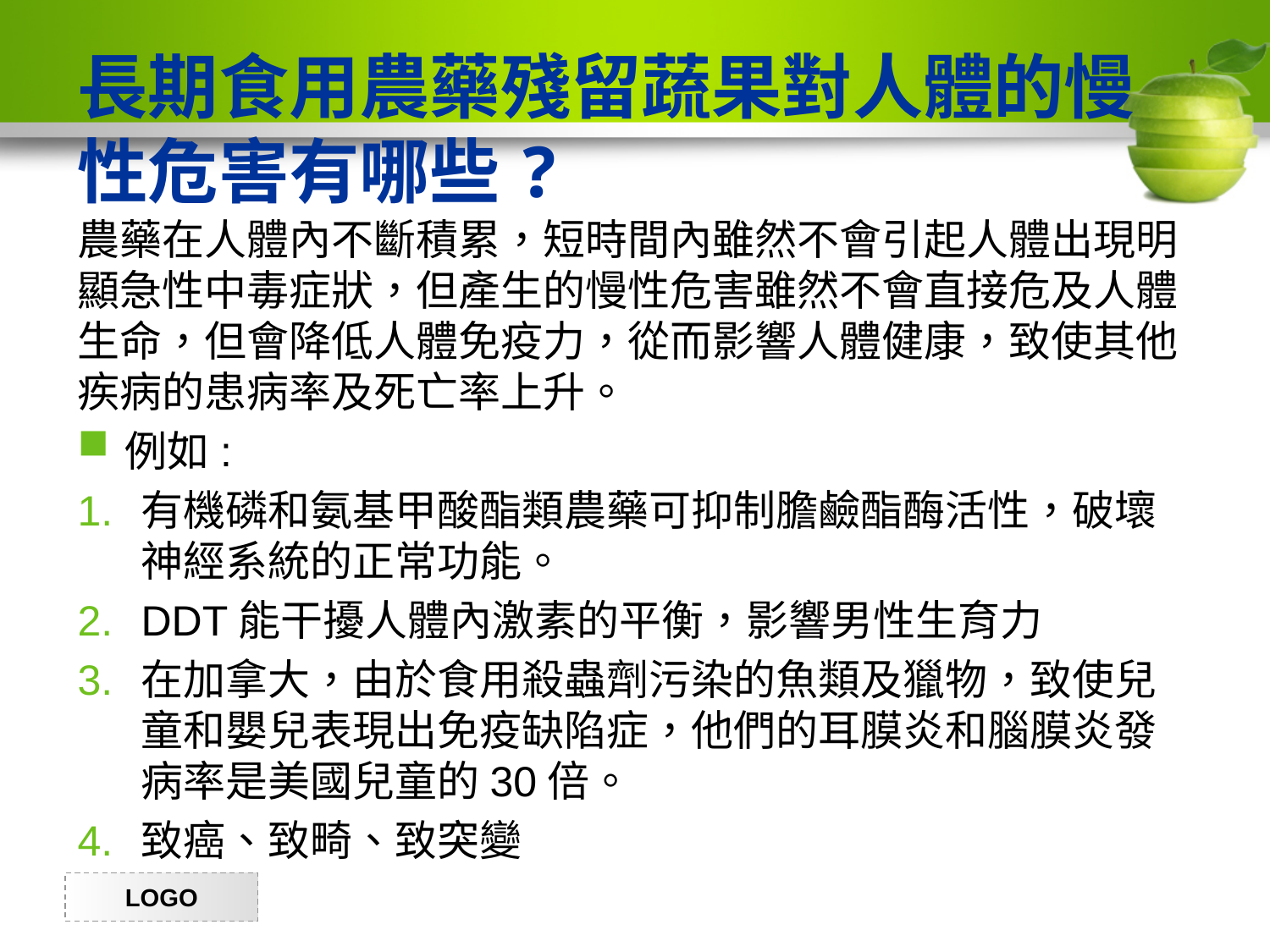

# 長期食用農藥殘留蔬果對人體的慢性危害有哪些?
農藥在人體內不斷積累，短時間內雖然不會引起人體出現明顯急性中毒症狀，但產生的慢性危害雖然不會直接危及人體生命，但會降低人體免疫力，從而影響人體健康，致使其他疾病的患病率及死亡率上升。
例如:
有機磷和氨基甲酸酯類農藥可抑制膽鹼酯酶活性，破壞神經系統的正常功能。
DDT能干擾人體內激素的平衡，影響男性生育力
在加拿大，由於食用殺蟲劑污染的魚類及獵物，致使兒童和嬰兒表現出免疫缺陷症，他們的耳膜炎和腦膜炎發病率是美國兒童的30倍。
致癌、致畸、致突變